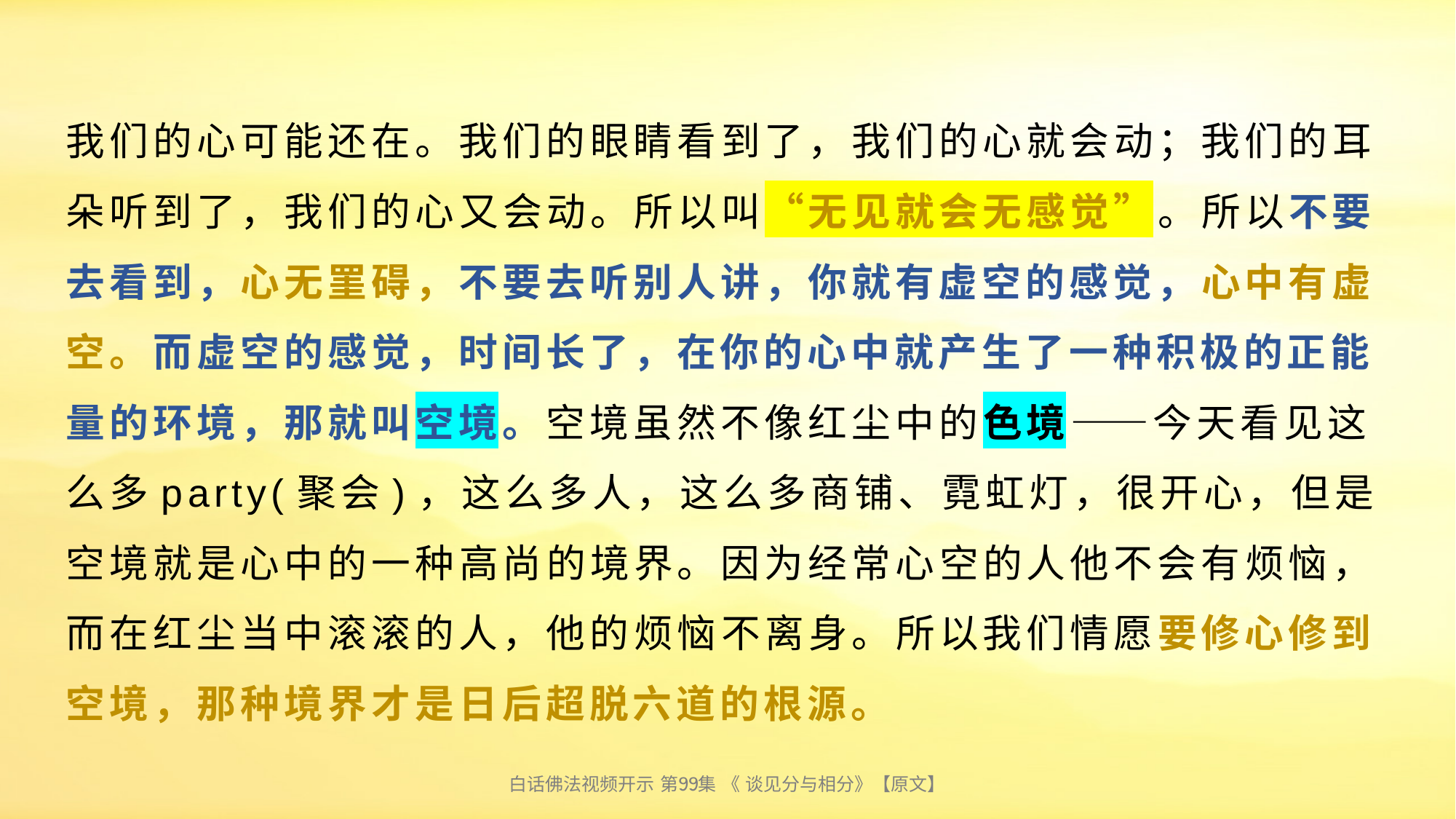

# 我们的心可能还在。我们的眼睛看到了，我们的心就会动；我们的耳朵听到了，我们的心又会动。所以叫“无见就会无感觉”。所以不要去看到，心无罣碍，不要去听别人讲，你就有虚空的感觉，心中有虚空。而虚空的感觉，时间长了，在你的心中就产生了一种积极的正能量的环境，那就叫空境。空境虽然不像红尘中的色境——今天看见这么多party(聚会)，这么多人，这么多商铺、霓虹灯，很开心，但是空境就是心中的一种高尚的境界。因为经常心空的人他不会有烦恼，而在红尘当中滚滚的人，他的烦恼不离身。所以我们情愿要修心修到空境，那种境界才是日后超脱六道的根源。
白话佛法视频开示 第99集 《 谈见分与相分》【原文】